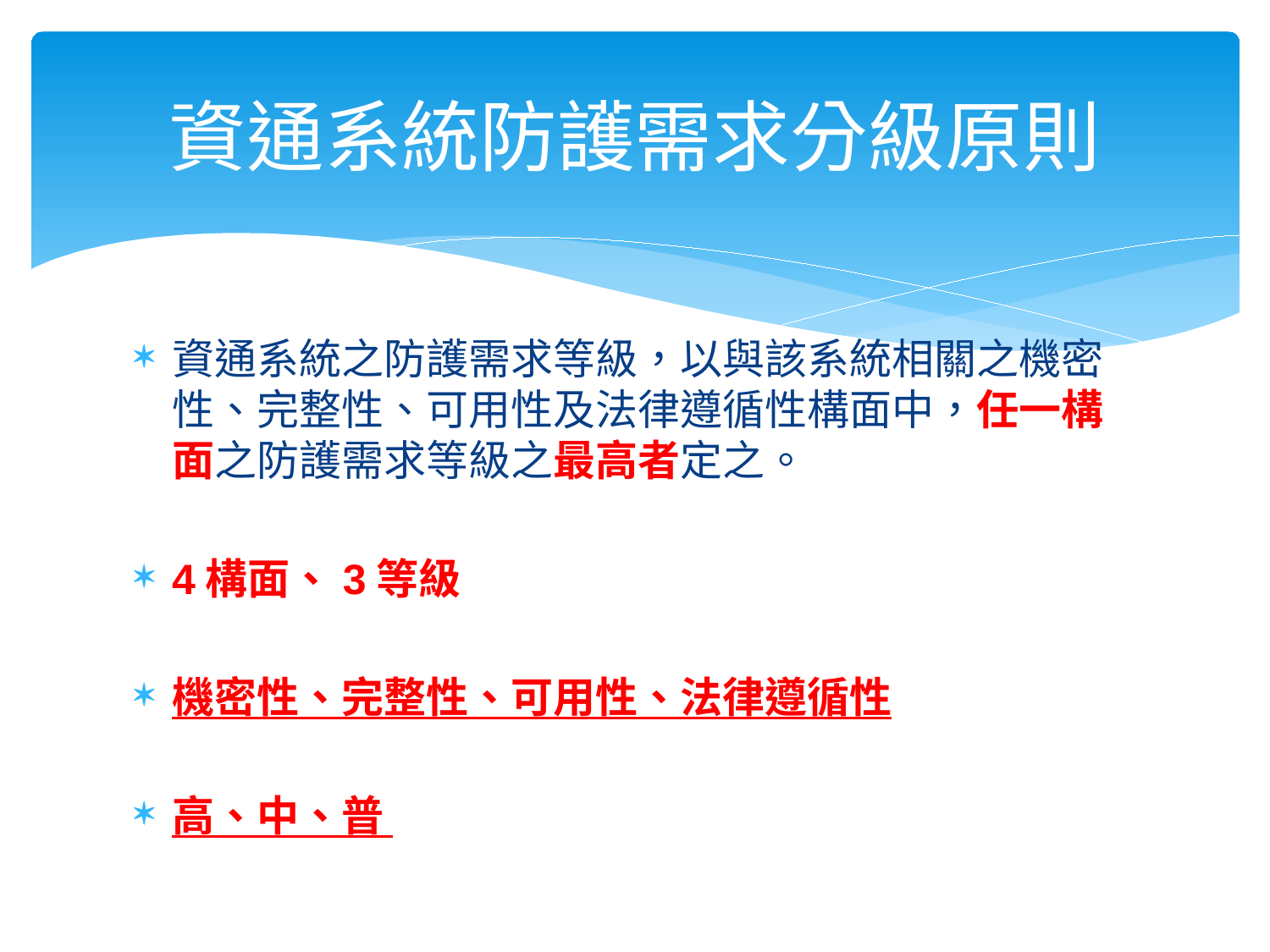

# 資通系統防護需求分級原則
資通系統之防護需求等級，以與該系統相關之機密性、完整性、可用性及法律遵循性構面中，任一構面之防護需求等級之最高者定之。

4構面、3等級

機密性、完整性、可用性、法律遵循性

高、中、普